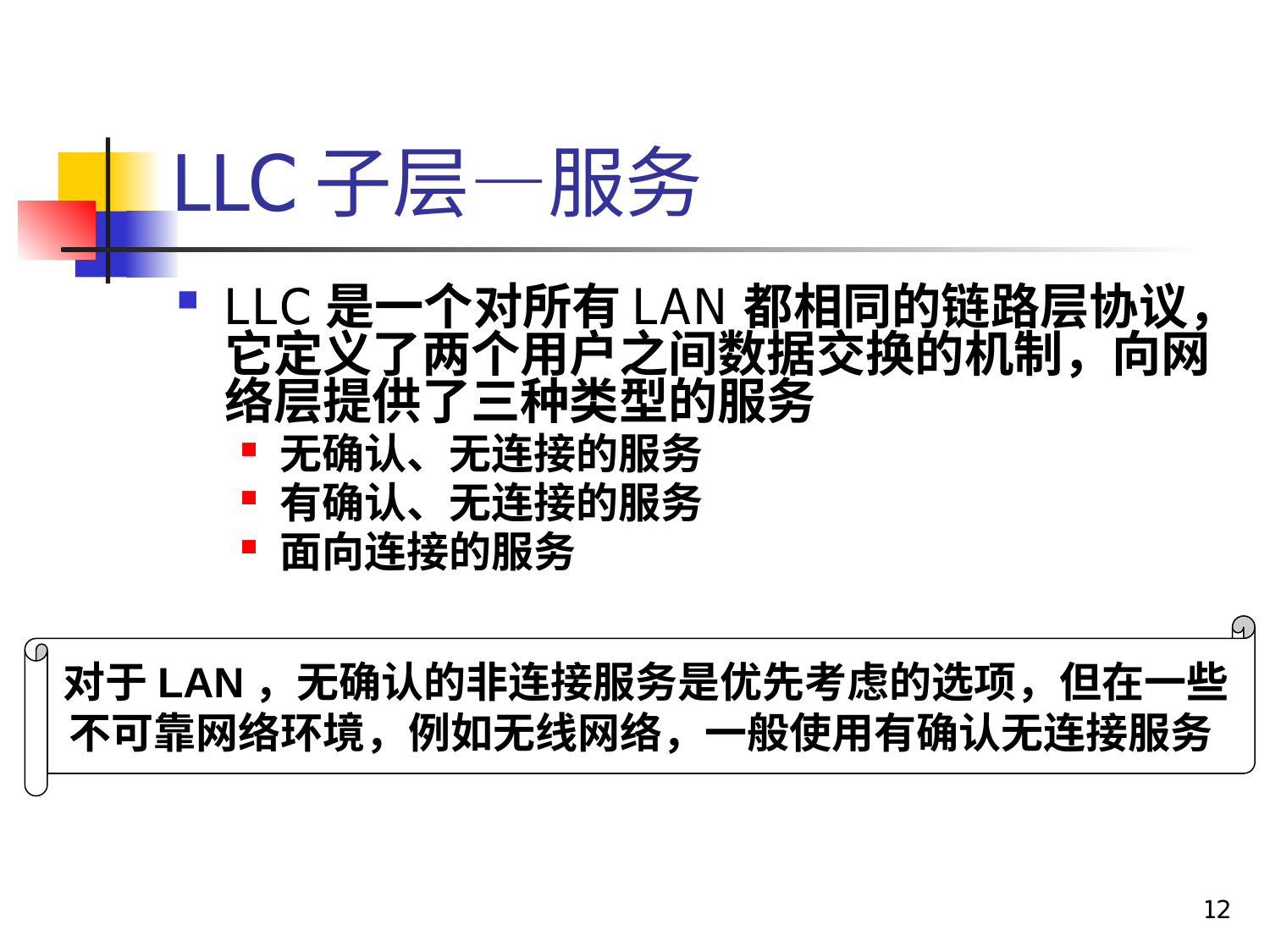

# LLC子层—服务
LLC是一个对所有LAN都相同的链路层协议，它定义了两个用户之间数据交换的机制，向网络层提供了三种类型的服务
无确认、无连接的服务
有确认、无连接的服务
面向连接的服务
对于LAN，无确认的非连接服务是优先考虑的选项，但在一些不可靠网络环境，例如无线网络，一般使用有确认无连接服务
12